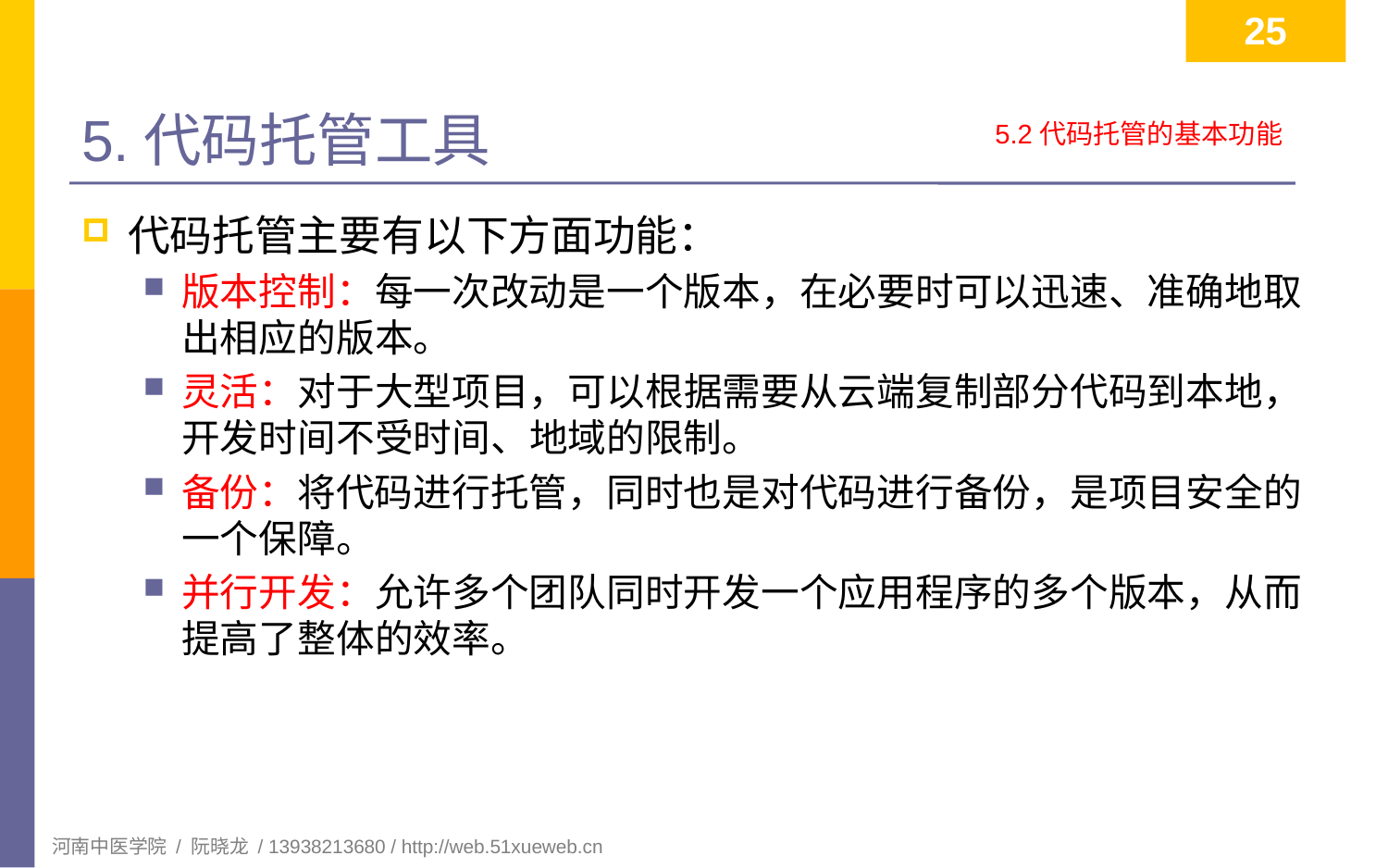

25
# 5.代码托管工具
5.2代码托管的基本功能
代码托管主要有以下方面功能：
版本控制：每一次改动是一个版本，在必要时可以迅速、准确地取出相应的版本。
灵活：对于大型项目，可以根据需要从云端复制部分代码到本地，开发时间不受时间、地域的限制。
备份：将代码进行托管，同时也是对代码进行备份，是项目安全的一个保障。
并行开发：允许多个团队同时开发一个应用程序的多个版本，从而提高了整体的效率。